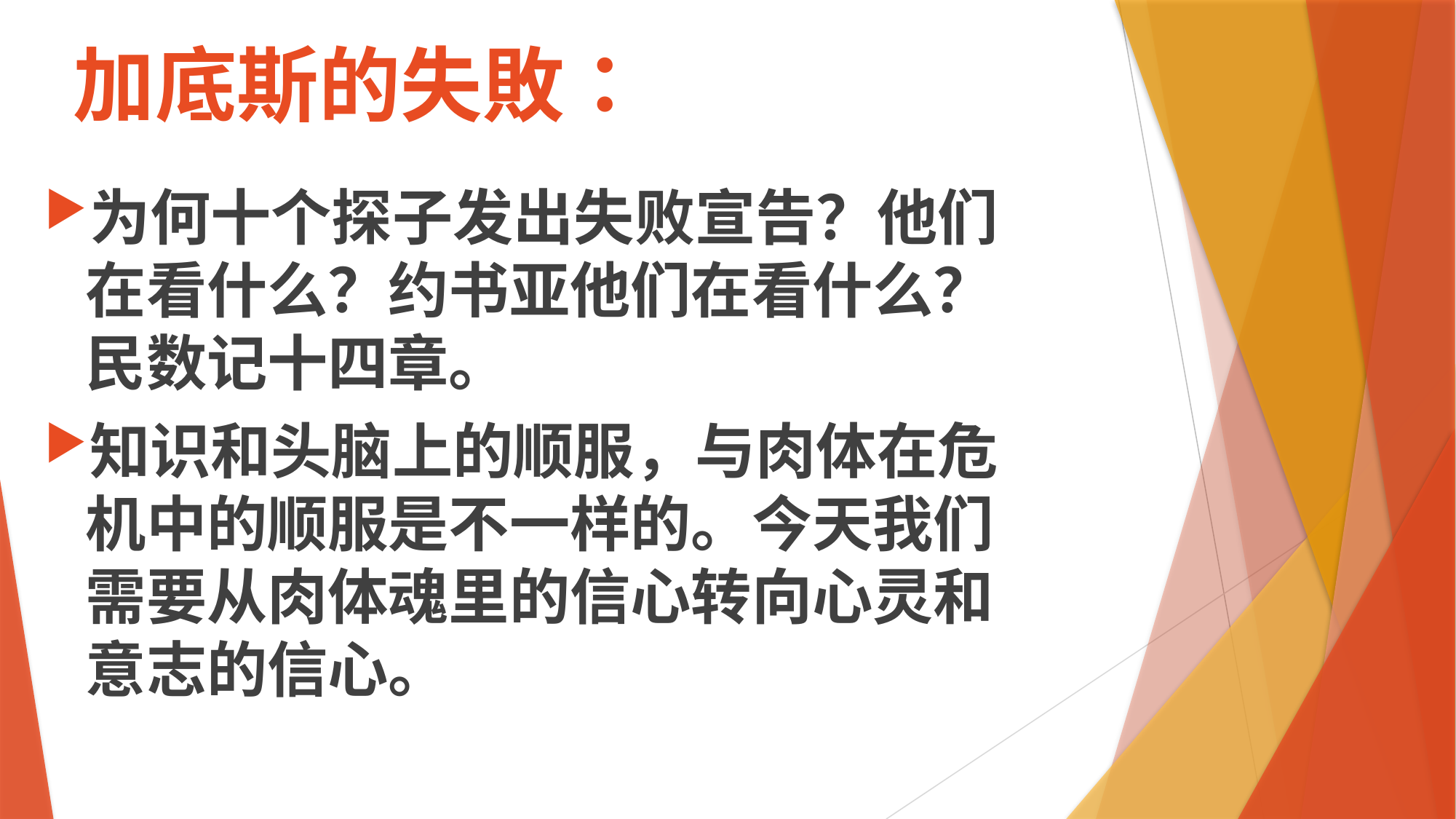

# 加底斯的失敗：
为何十个探子发出失败宣告？他们在看什么？约书亚他们在看什么？民数记十四章。
知识和头脑上的顺服，与肉体在危机中的顺服是不一样的。今天我们需要从肉体魂里的信心转向心灵和意志的信心。